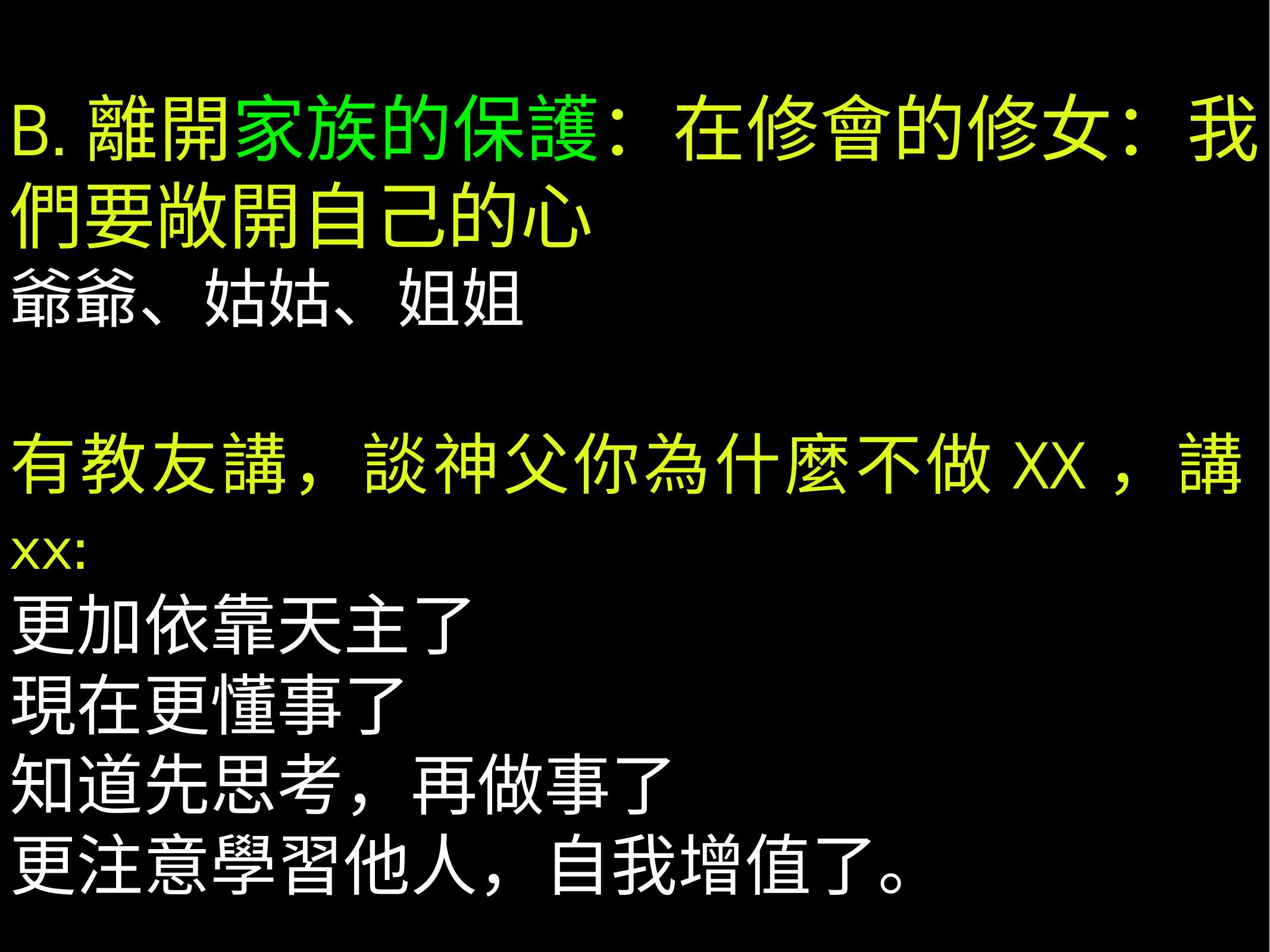

B.離開家族的保護：在修會的修女：我們要敞開自己的心
爺爺、姑姑、姐姐

有教友講，談神父你為什麼不做XX，講xx:
更加依靠天主了
現在更懂事了
知道先思考，再做事了
更注意學習他人，自我增值了。